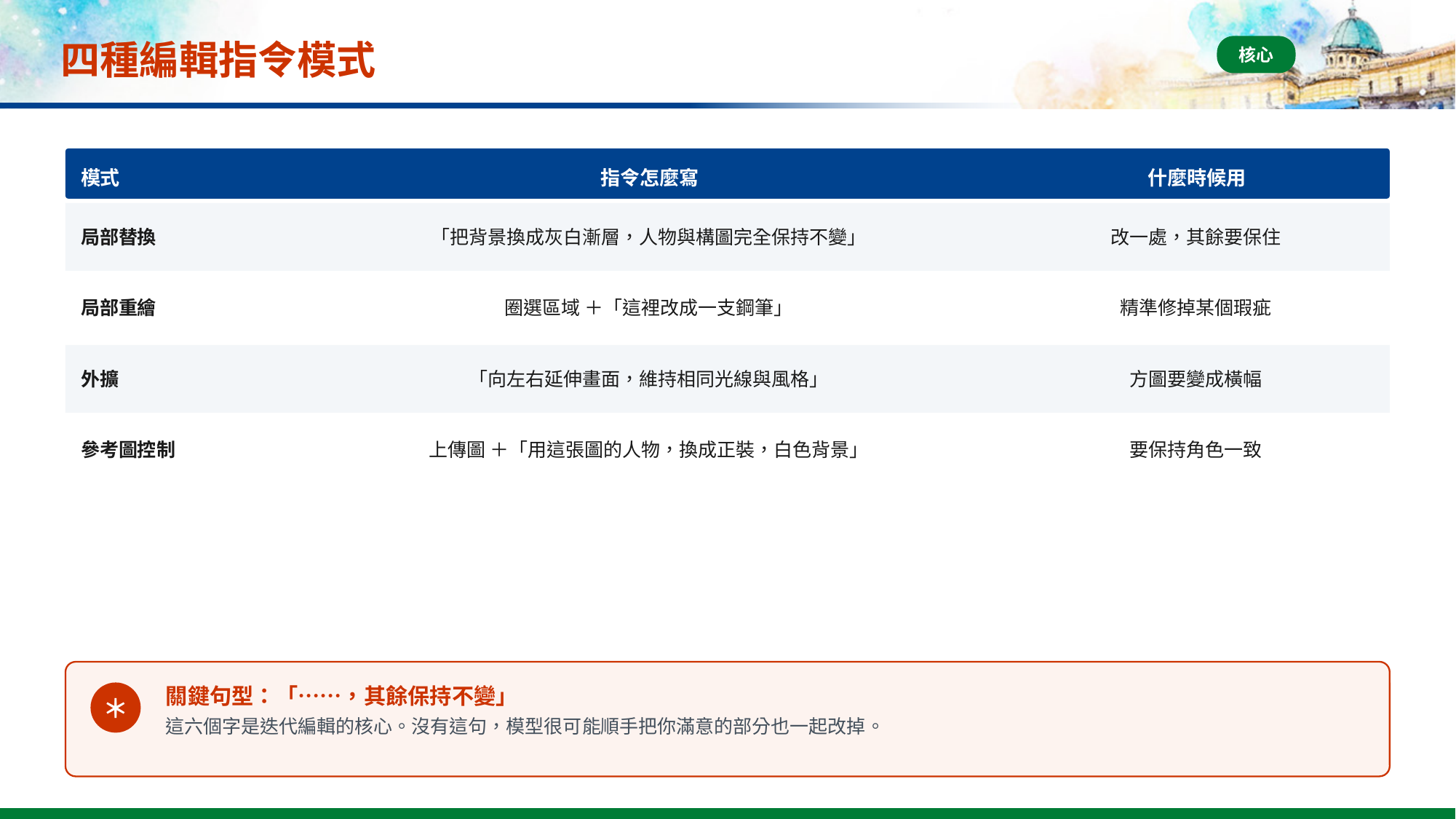

# 四種編輯指令模式
核心

模式
指令怎麼寫
什麼時候用

局部替換
「把背景換成灰白漸層，人物與構圖完全保持不變」
改一處，其餘要保住
局部重繪
圈選區域 ＋「這裡改成一支鋼筆」
精準修掉某個瑕疵

外擴
「向左右延伸畫面，維持相同光線與風格」
方圖要變成橫幅
參考圖控制
上傳圖 ＋「用這張圖的人物，換成正裝，白色背景」
要保持角色一致

關鍵句型：「⋯⋯，其餘保持不變」
＊
這六個字是迭代編輯的核心。沒有這句，模型很可能順手把你滿意的部分也一起改掉。